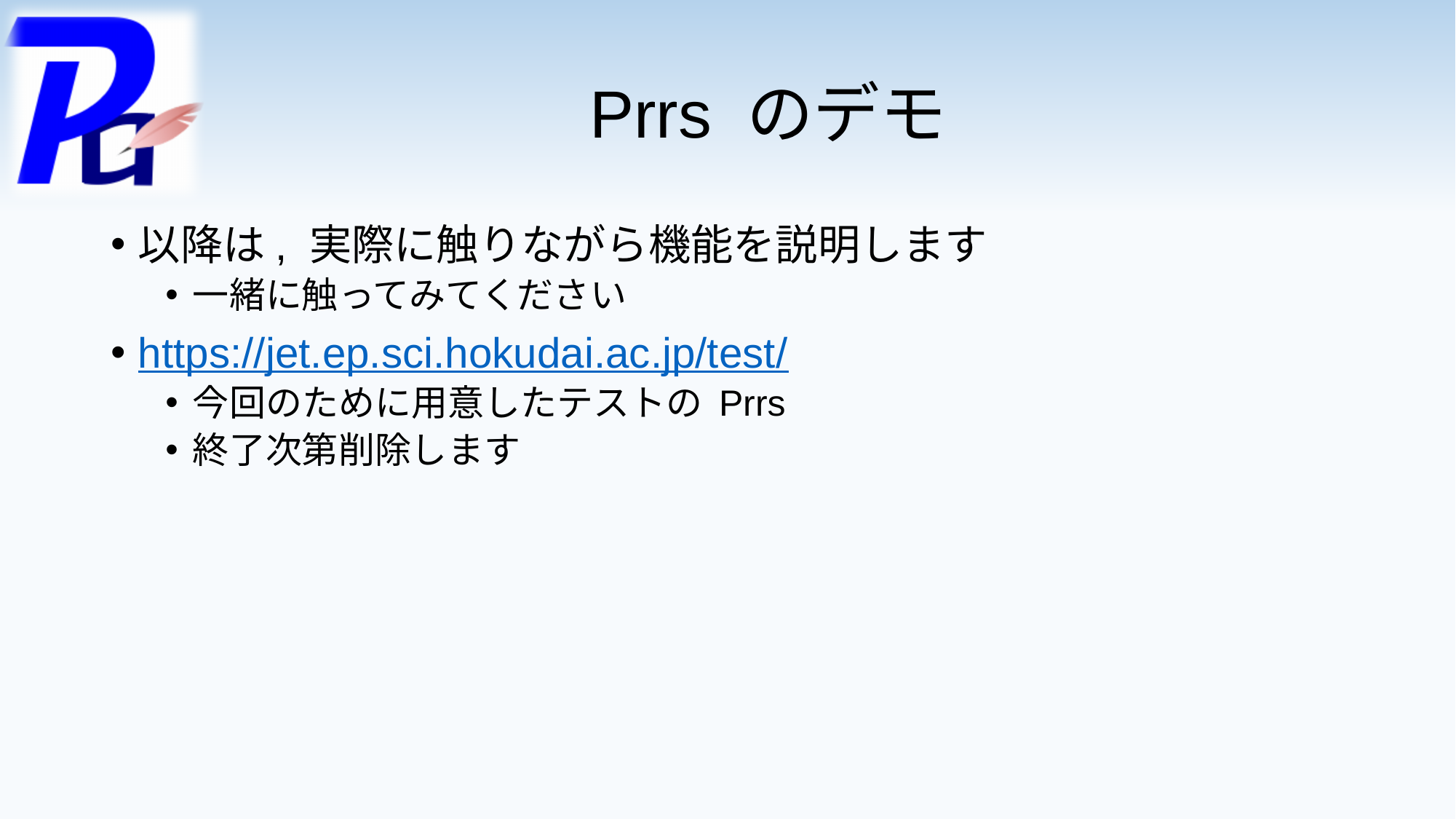

# Prrs のデモ
以降は, 実際に触りながら機能を説明します
一緒に触ってみてください
https://jet.ep.sci.hokudai.ac.jp/test/
今回のために用意したテストの Prrs
終了次第削除します